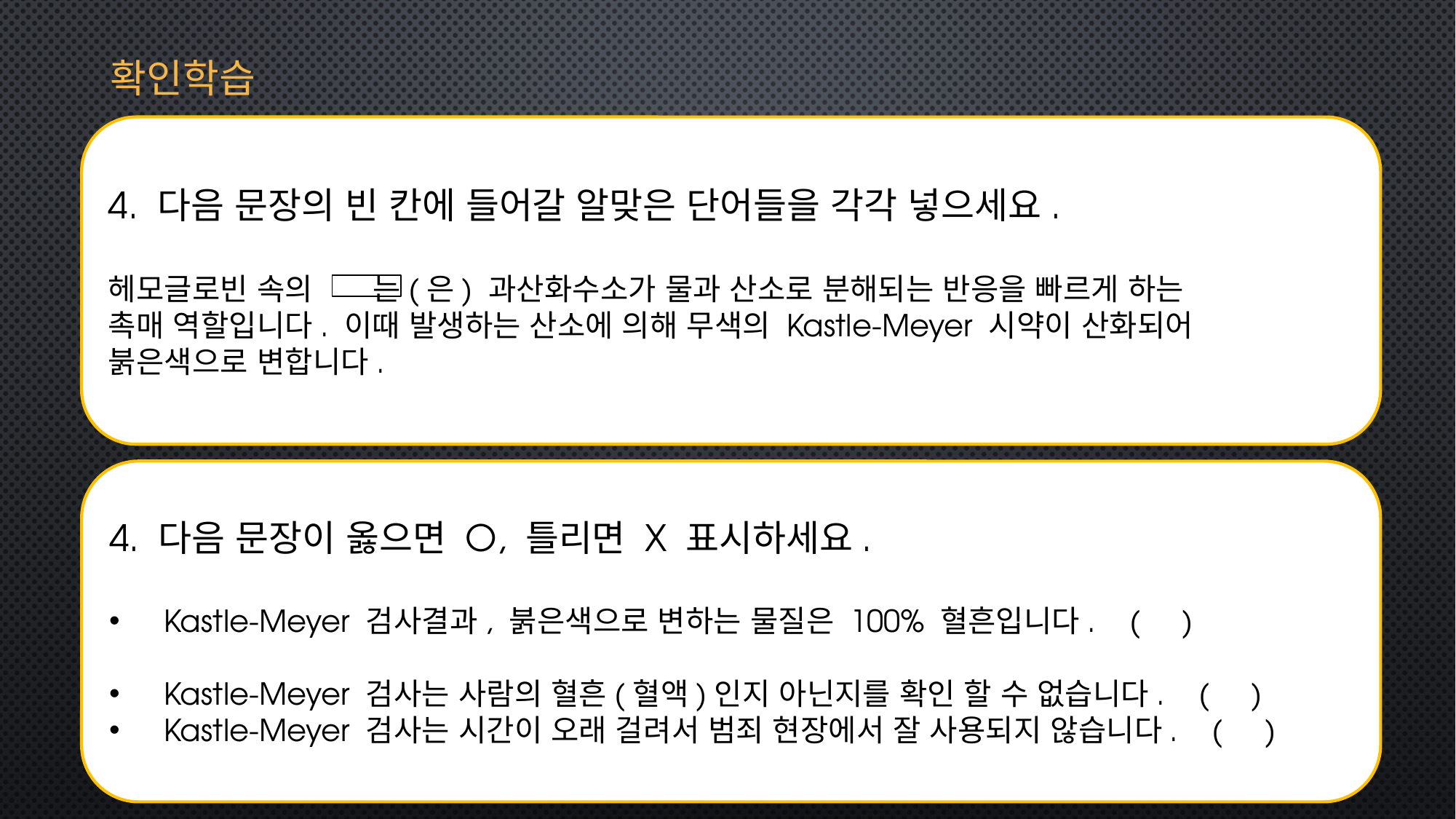

확인학습
4. 다음 문장의 빈 칸에 들어갈 알맞은 단어들을 각각 넣으세요.

헤모글로빈 속의       는(은) 과산화수소가 물과 산소로 분해되는 반응을 빠르게 하는
촉매 역할입니다. 이때 발생하는 산소에 의해 무색의 Kastle-Meyer 시약이 산화되어
붉은색으로 변합니다.

4. 다음 문장이 옳으면 O, 틀리면 X 표시하세요.

Kastle-Meyer 검사결과, 붉은색으로 변하는 물질은 100% 혈흔입니다.    (     )
Kastle-Meyer 검사는 사람의 혈흔(혈액)인지 아닌지를 확인 할 수 없습니다.    (     )
Kastle-Meyer 검사는 시간이 오래 걸려서 범죄 현장에서 잘 사용되지 않습니다.    (     )